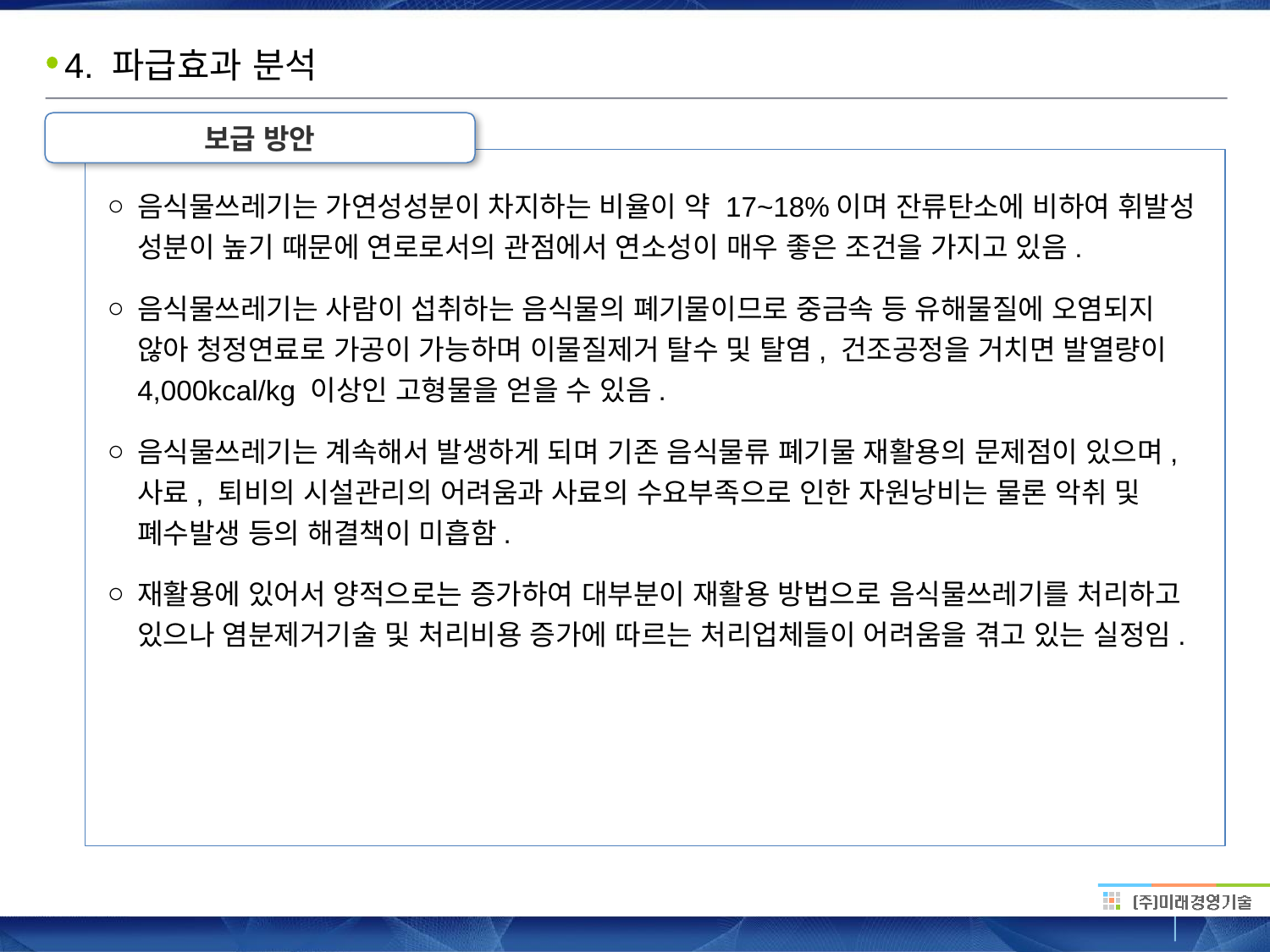

# 4. 파급효과 분석
보급 방안

음식물쓰레기는 가연성성분이 차지하는 비율이 약 17~18%이며 잔류탄소에 비하여 휘발성 성분이 높기 때문에 연로로서의 관점에서 연소성이 매우 좋은 조건을 가지고 있음.
음식물쓰레기는 사람이 섭취하는 음식물의 폐기물이므로 중금속 등 유해물질에 오염되지 않아 청정연료로 가공이 가능하며 이물질제거 탈수 및 탈염, 건조공정을 거치면 발열량이 4,000kcal/kg 이상인 고형물을 얻을 수 있음.
음식물쓰레기는 계속해서 발생하게 되며 기존 음식물류 폐기물 재활용의 문제점이 있으며, 사료, 퇴비의 시설관리의 어려움과 사료의 수요부족으로 인한 자원낭비는 물론 악취 및 폐수발생 등의 해결책이 미흡함.
재활용에 있어서 양적으로는 증가하여 대부분이 재활용 방법으로 음식물쓰레기를 처리하고 있으나 염분제거기술 및 처리비용 증가에 따르는 처리업체들이 어려움을 겪고 있는 실정임.